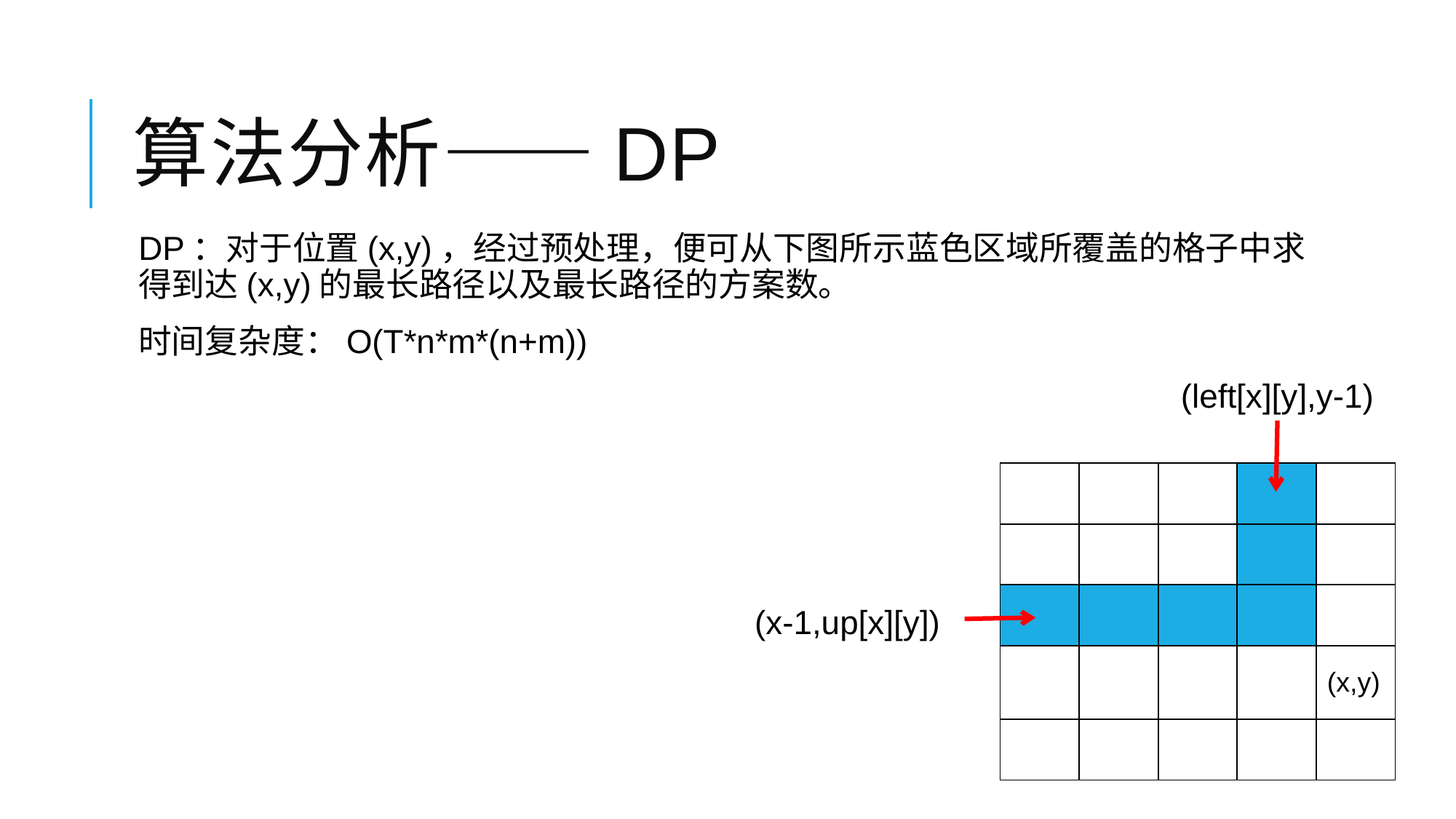

# 算法分析——DP
DP：对于位置(x,y)，经过预处理，便可从下图所示蓝色区域所覆盖的格子中求得到达(x,y)的最长路径以及最长路径的方案数。
时间复杂度：O(T*n*m*(n+m))
(left[x][y],y-1)
|  |  |  |  |  |
| --- | --- | --- | --- | --- |
|  |  |  |  |  |
|  |  |  |  |  |
|  |  |  |  | (x,y) |
|  |  |  |  |  |
(x-1,up[x][y])